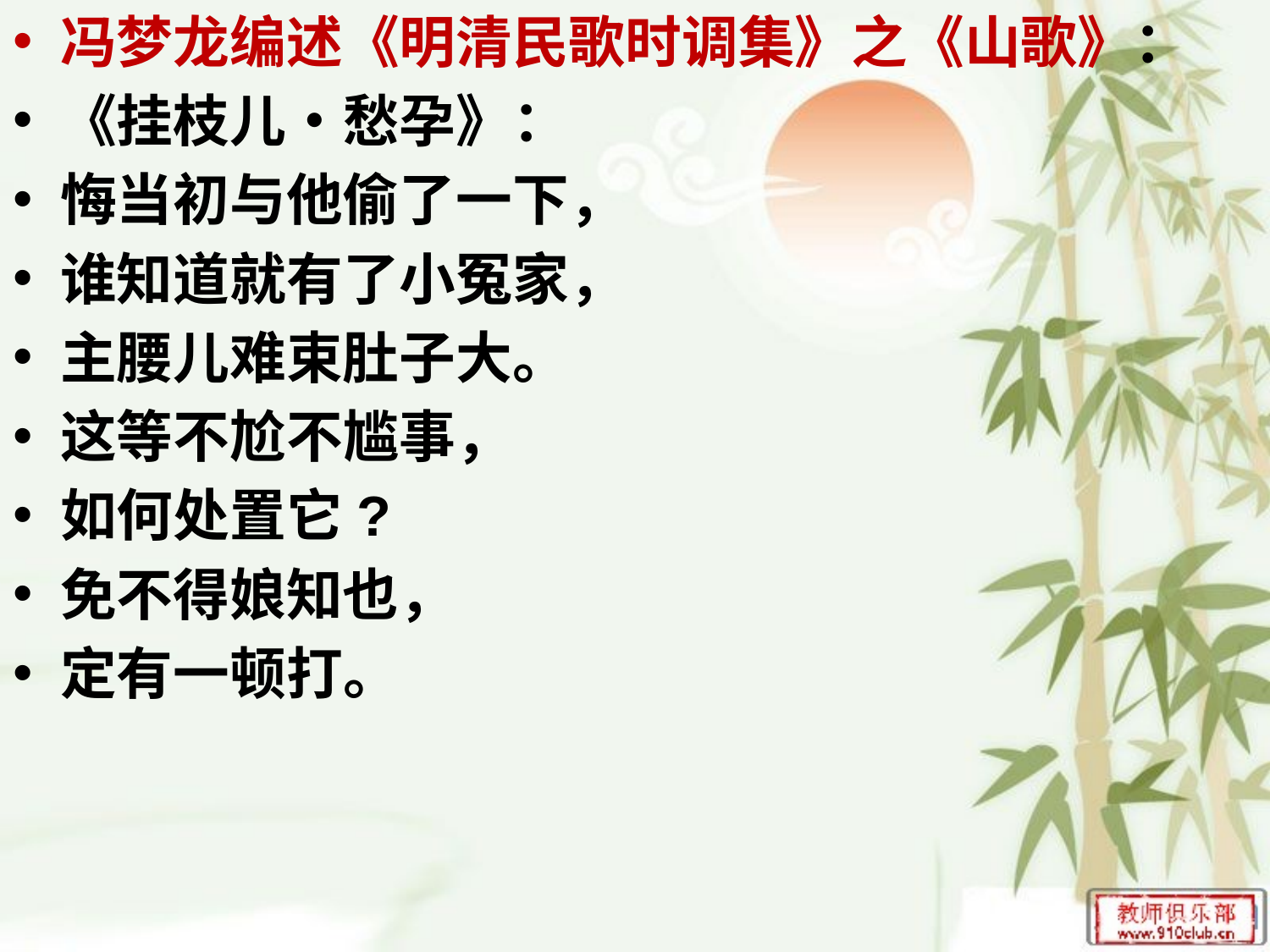

冯梦龙编述《明清民歌时调集》之《山歌》：
《挂枝儿•愁孕》：
悔当初与他偷了一下，
谁知道就有了小冤家，
主腰儿难束肚子大。
这等不尬不尴事，
如何处置它?
免不得娘知也，
定有一顿打。